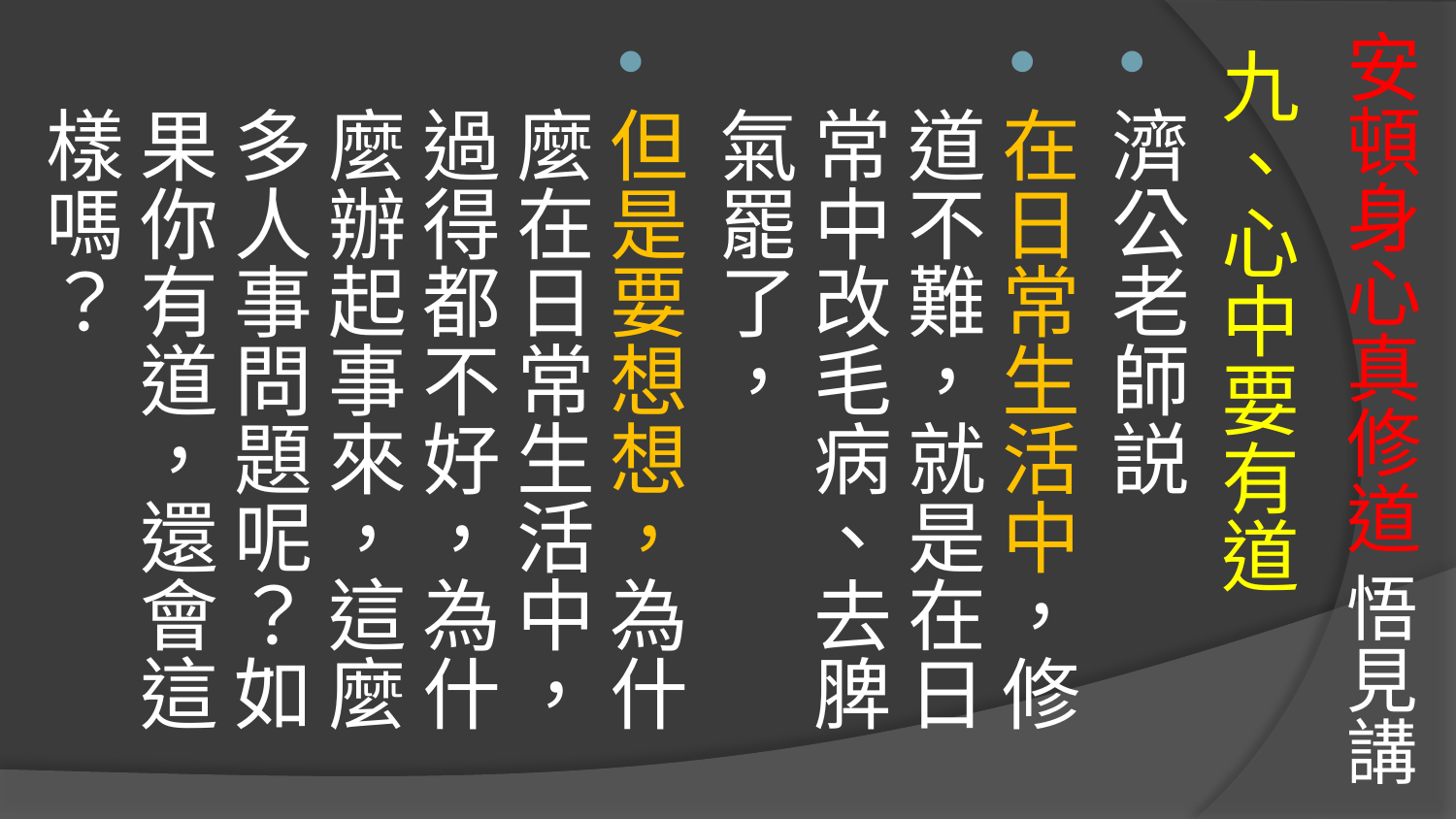

# 安頓身心真修道 悟見講
九、心中要有道
濟公老師説
在日常生活中，修道不難，就是在日常中改毛病、去脾氣罷了，
但是要想想，為什麼在日常生活中，過得都不好，為什麼辦起事來，這麼多人事問題呢？如果你有道，還會這樣嗎？